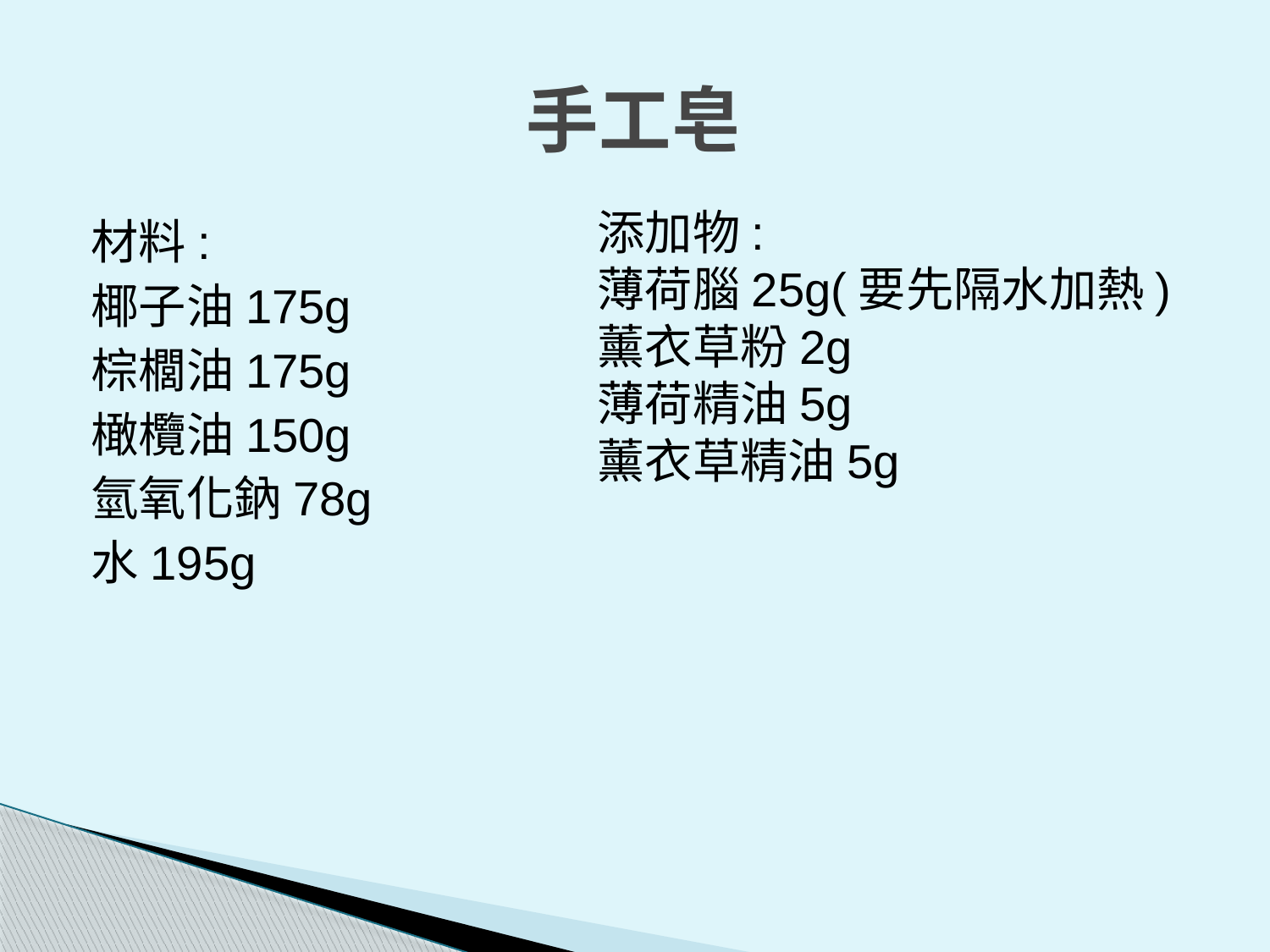

# 手工皂
添加物:
薄荷腦25g(要先隔水加熱)
薰衣草粉2g
薄荷精油5g
薰衣草精油5g

材料:
椰子油175g
棕櫚油175g
橄欖油150g
氫氧化鈉78g
水195g